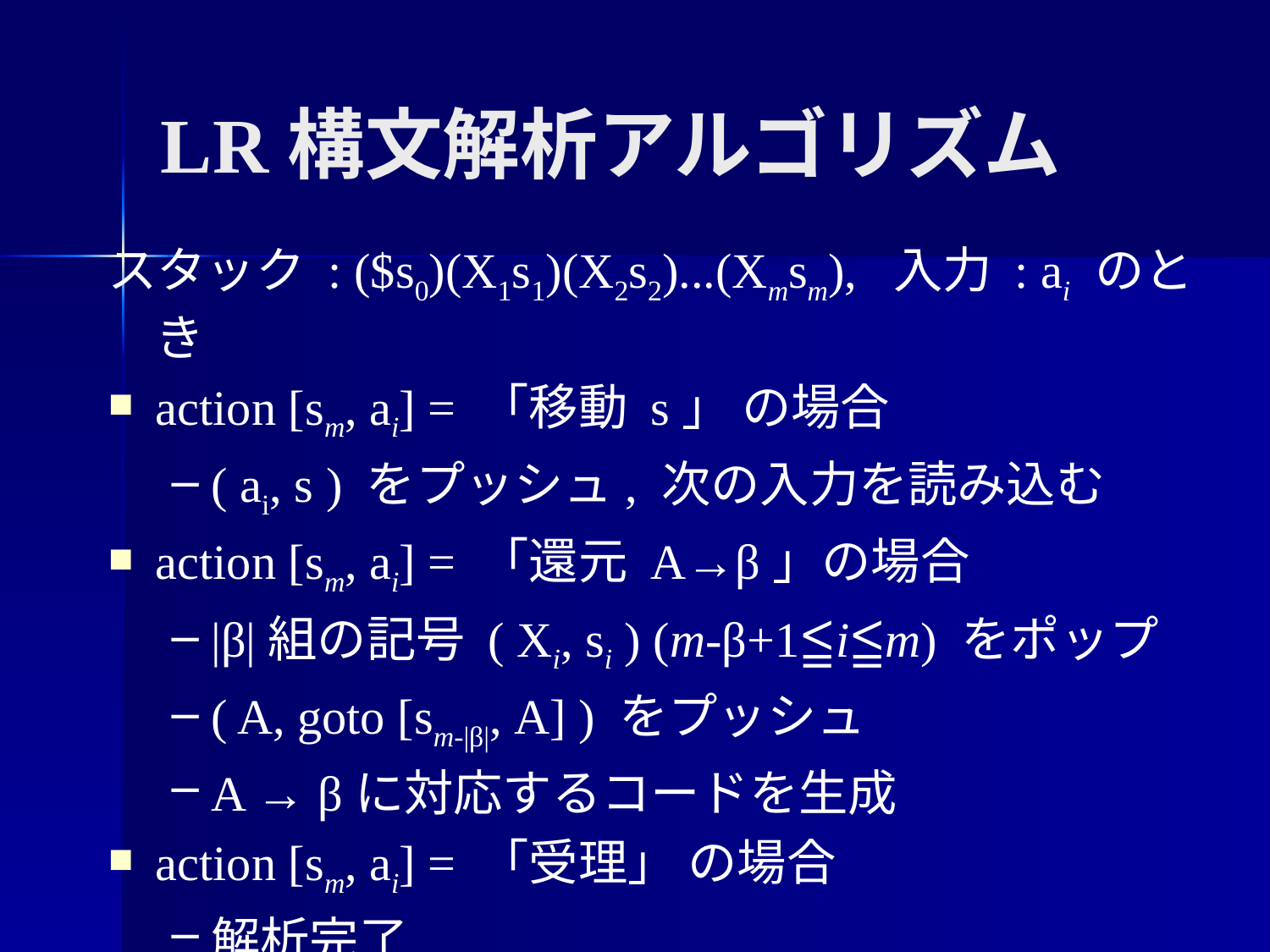

# LR構文解析アルゴリズム
スタック : ($s0)(X1s1)(X2s2)...(Xmsm),  入力 : ai のとき
action [sm, ai] = 「移動 s」 の場合
( ai, s ) をプッシュ, 次の入力を読み込む
action [sm, ai] = 「還元 A→β」の場合
|β|組の記号 ( Xi, si ) (m-β+1≦i≦m) をポップ
( A, goto [sm-|β|, A] ) をプッシュ
A → βに対応するコードを生成
action [sm, ai] = 「受理」 の場合
解析完了